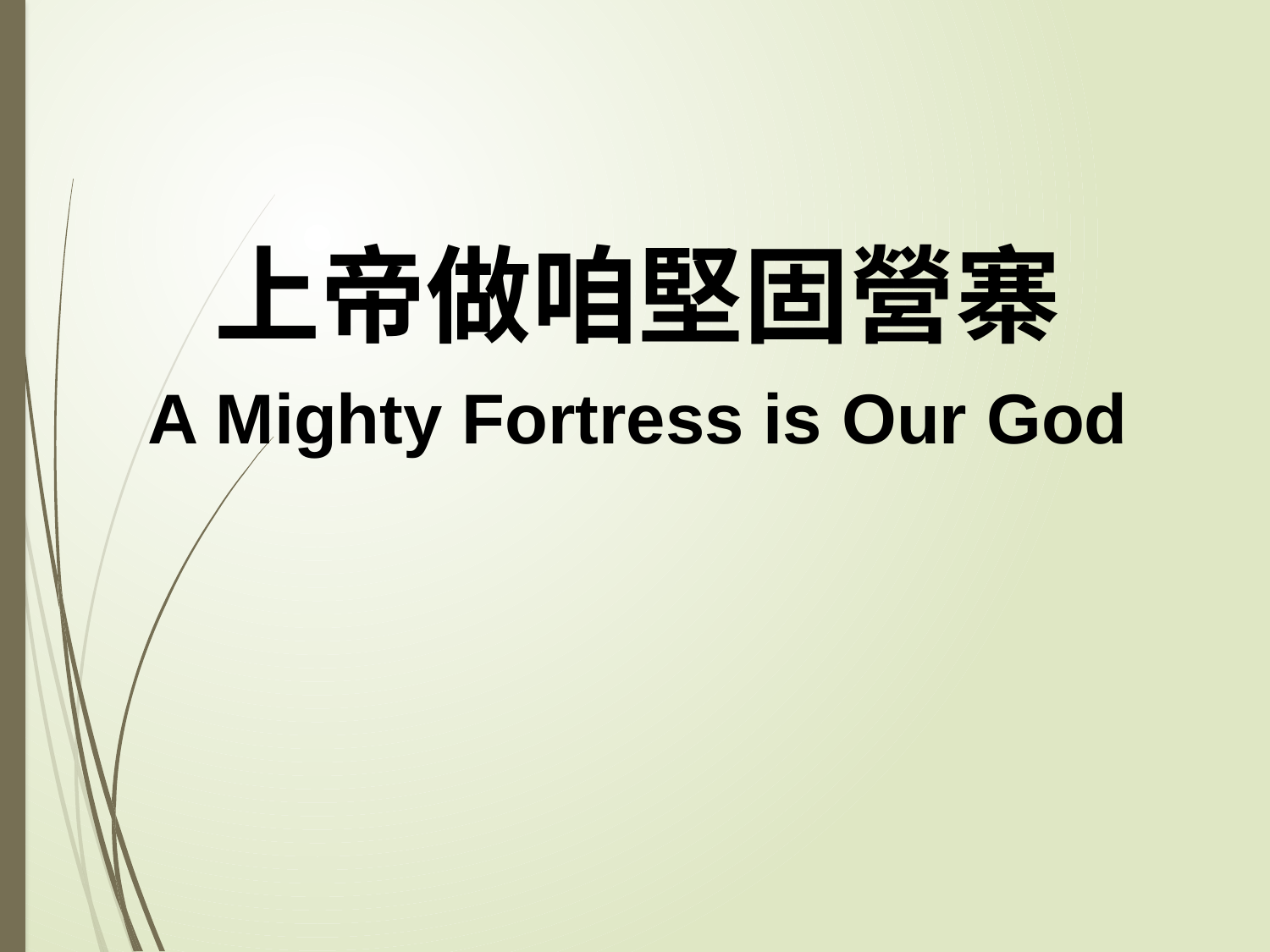

上帝做咱堅固營寨
A Mighty Fortress is Our God